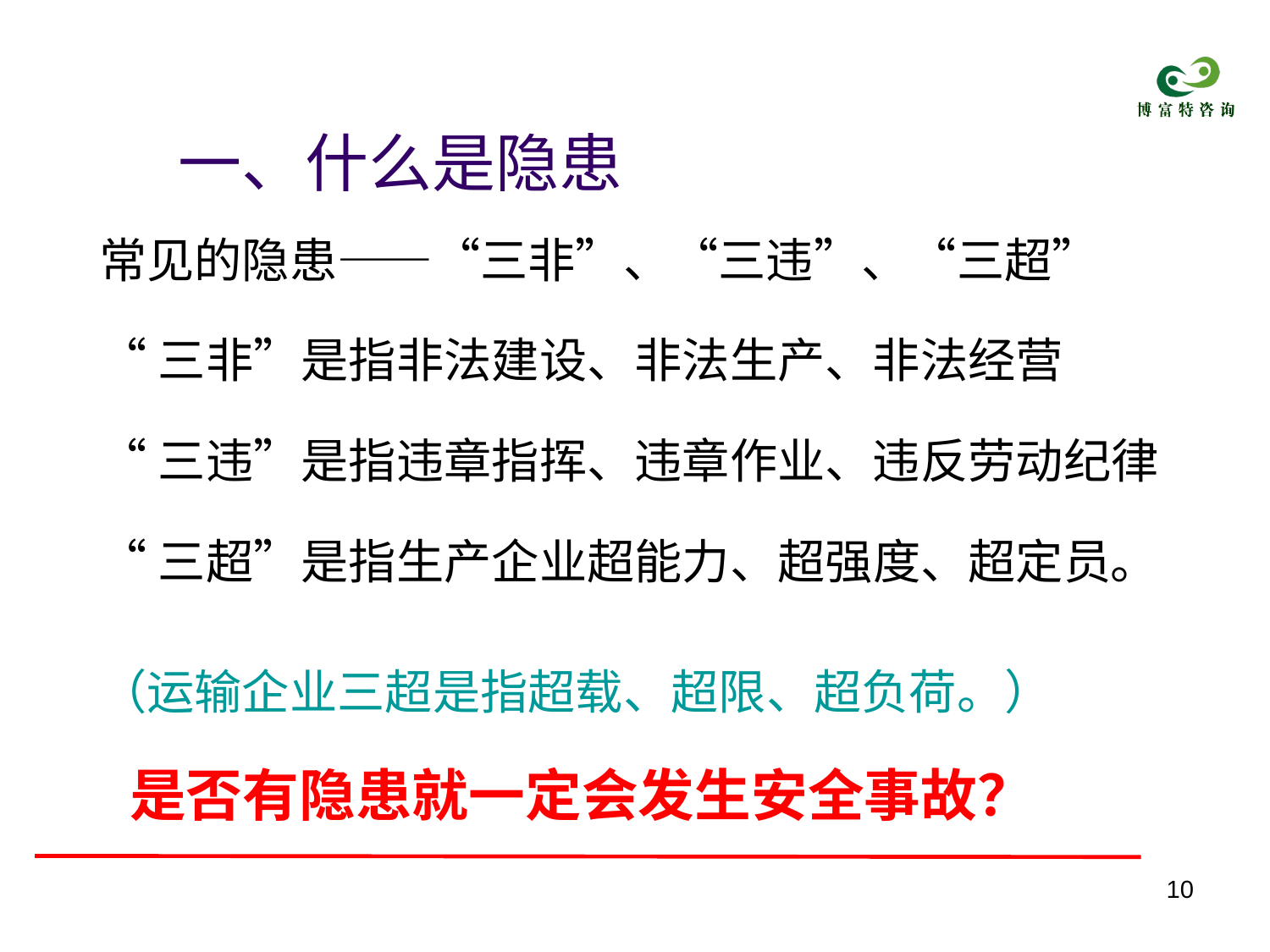

一、什么是隐患
常见的隐患——“三非”、“三违”、“三超”

“三非”是指非法建设、非法生产、非法经营

“三违”是指违章指挥、违章作业、违反劳动纪律

“三超”是指生产企业超能力、超强度、超定员。

（运输企业三超是指超载、超限、超负荷。）
# 是否有隐患就一定会发生安全事故？